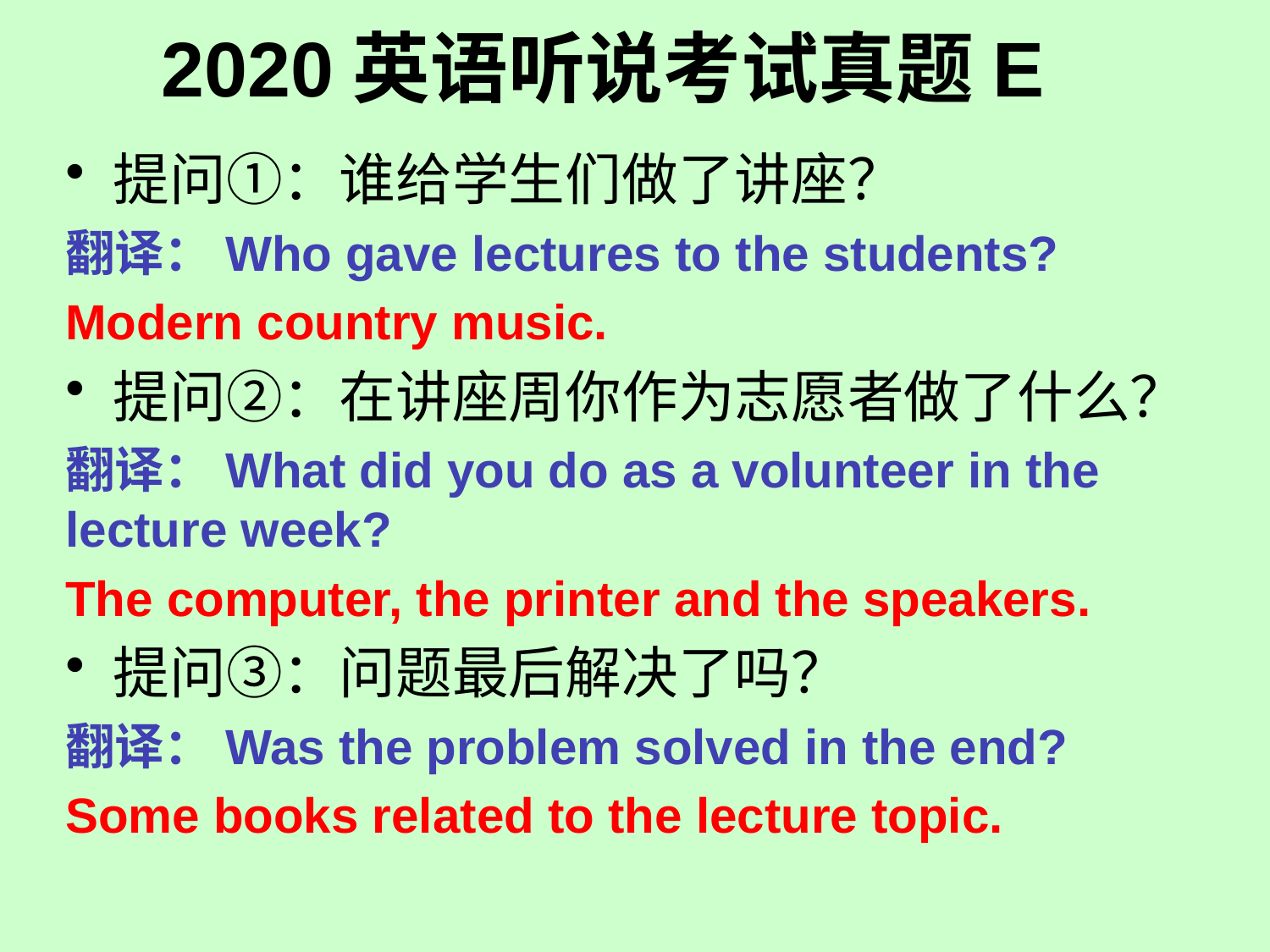

# 2020英语听说考试真题E
提问①：谁给学生们做了讲座？
翻译：Who gave lectures to the students?
Modern country music.
提问②：在讲座周你作为志愿者做了什么？
翻译：What did you do as a volunteer in the lecture week?
The computer, the printer and the speakers.
提问③：问题最后解决了吗？
翻译：Was the problem solved in the end?
Some books related to the lecture topic.